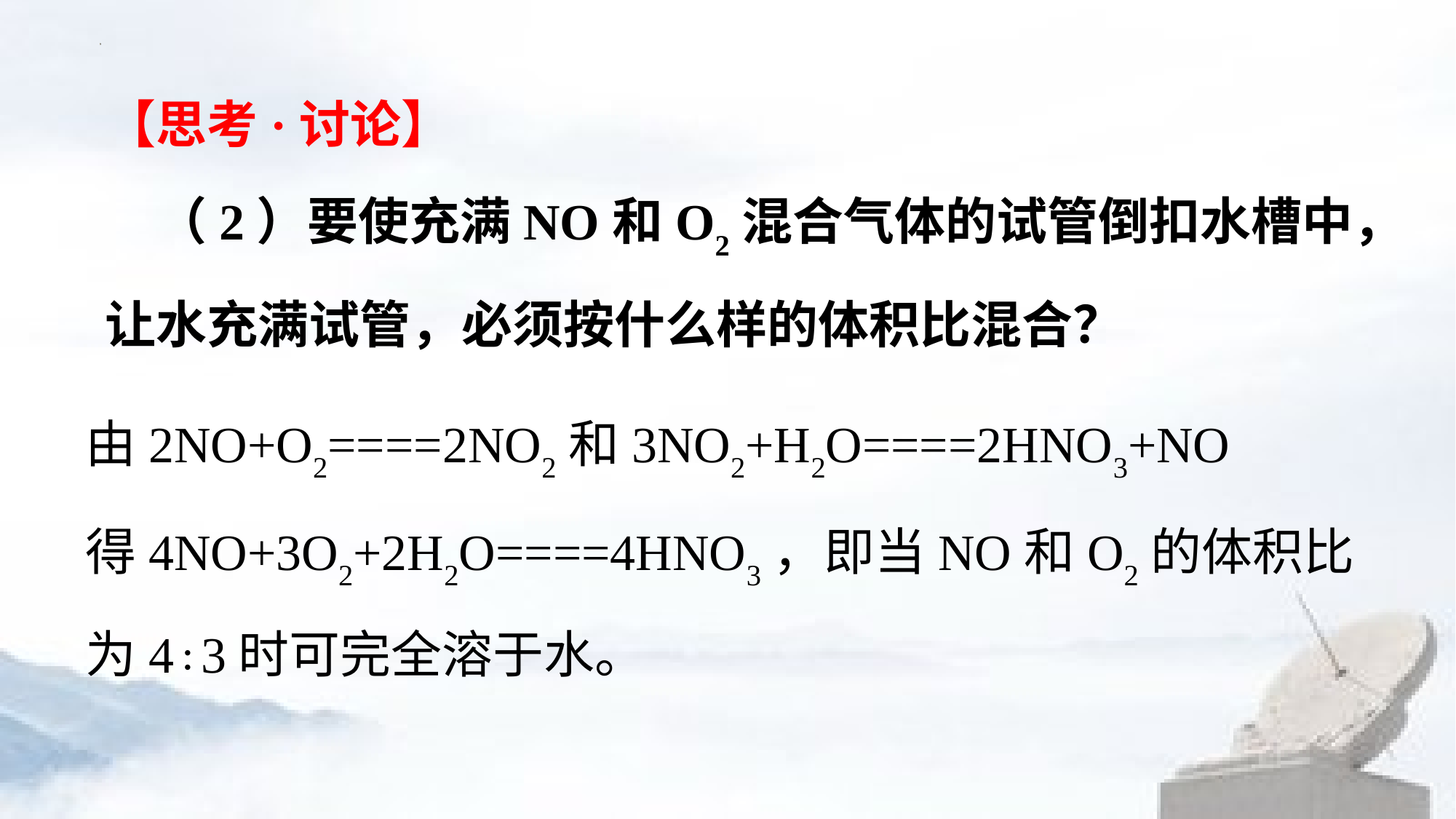

【思考·讨论】
　（2）要使充满NO和O2混合气体的试管倒扣水槽中，让水充满试管，必须按什么样的体积比混合？
由2NO+O2====2NO2和3NO2+H2O====2HNO3+NO
得4NO+3O2+2H2O====4HNO3，即当NO和O2的体积比为4∶3时可完全溶于水。